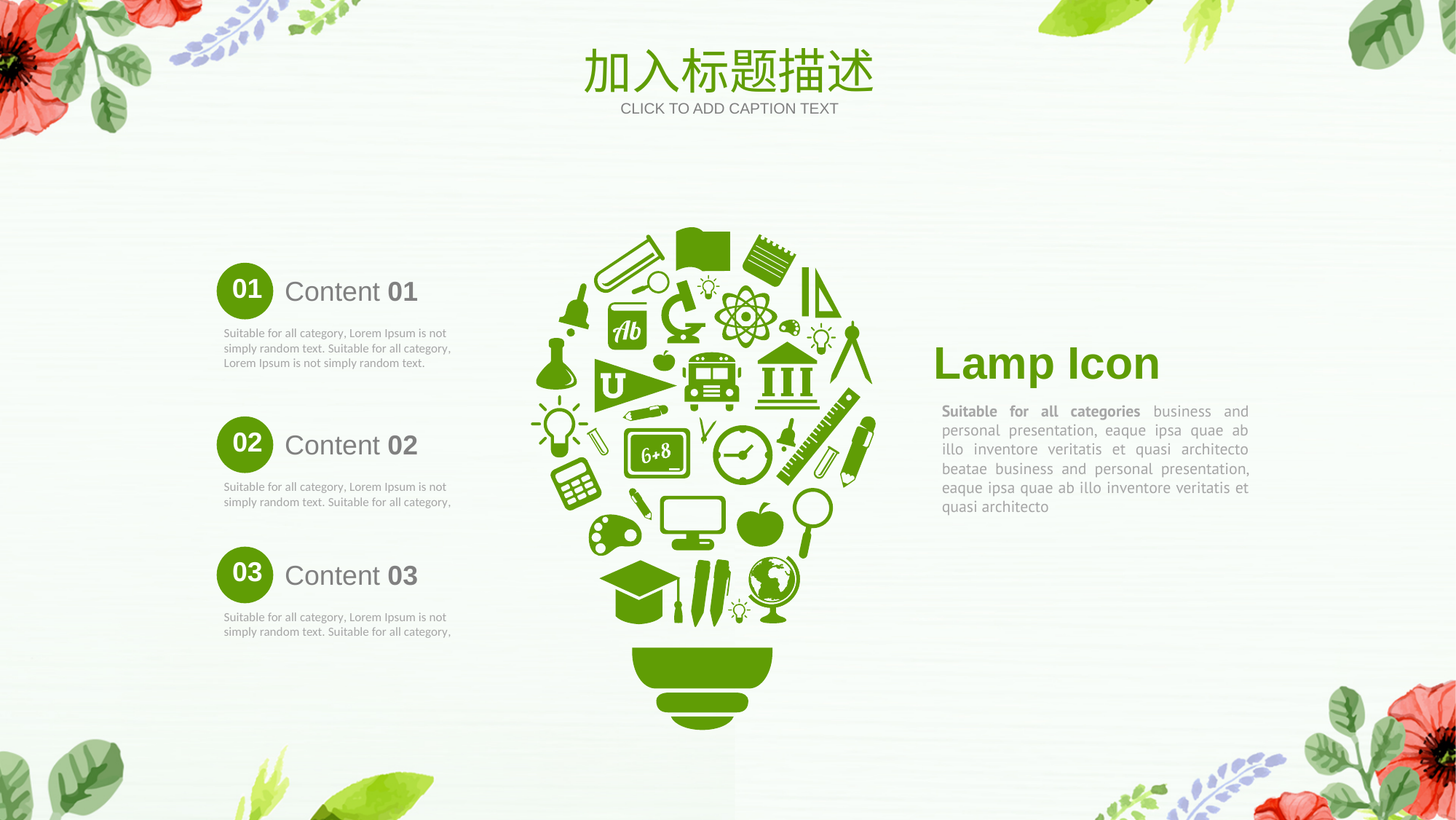

加入标题描述
CLICK TO ADD CAPTION TEXT

01
Content 01
Suitable for all category, Lorem Ipsum is not simply random text. Suitable for all category, Lorem Ipsum is not simply random text.

Lamp Icon
Suitable for all categories business and personal presentation, eaque ipsa quae ab illo inventore veritatis et quasi architecto beatae business and personal presentation, eaque ipsa quae ab illo inventore veritatis et quasi architecto

02
Content 02
Suitable for all category, Lorem Ipsum is not simply random text. Suitable for all category,

03
Content 03
Suitable for all category, Lorem Ipsum is not simply random text. Suitable for all category,